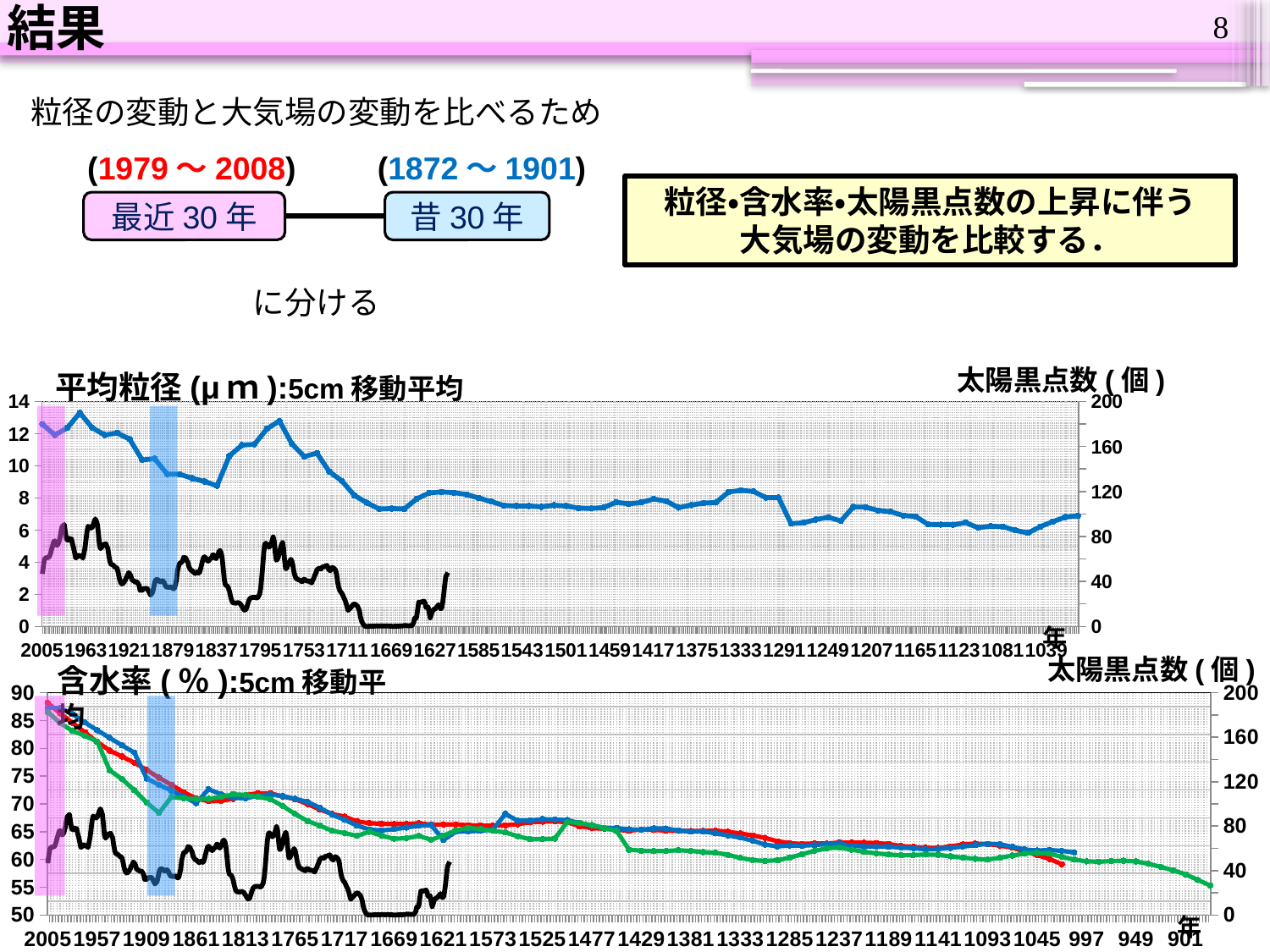

結果
8
粒径の変動と大気場の変動を比べるため

に分ける
(1979～2008)
(1872～1901)
昔30年
最近30年
粒径・含水率・太陽黒点数の上昇に伴う
大気場の変動を比較する．
太陽黒点数(個)
平均粒径(μｍ):5cm移動平均

[unsupported chart]

年

太陽黒点数(個)
含水率(％):5cm移動平均

[unsupported chart]

年